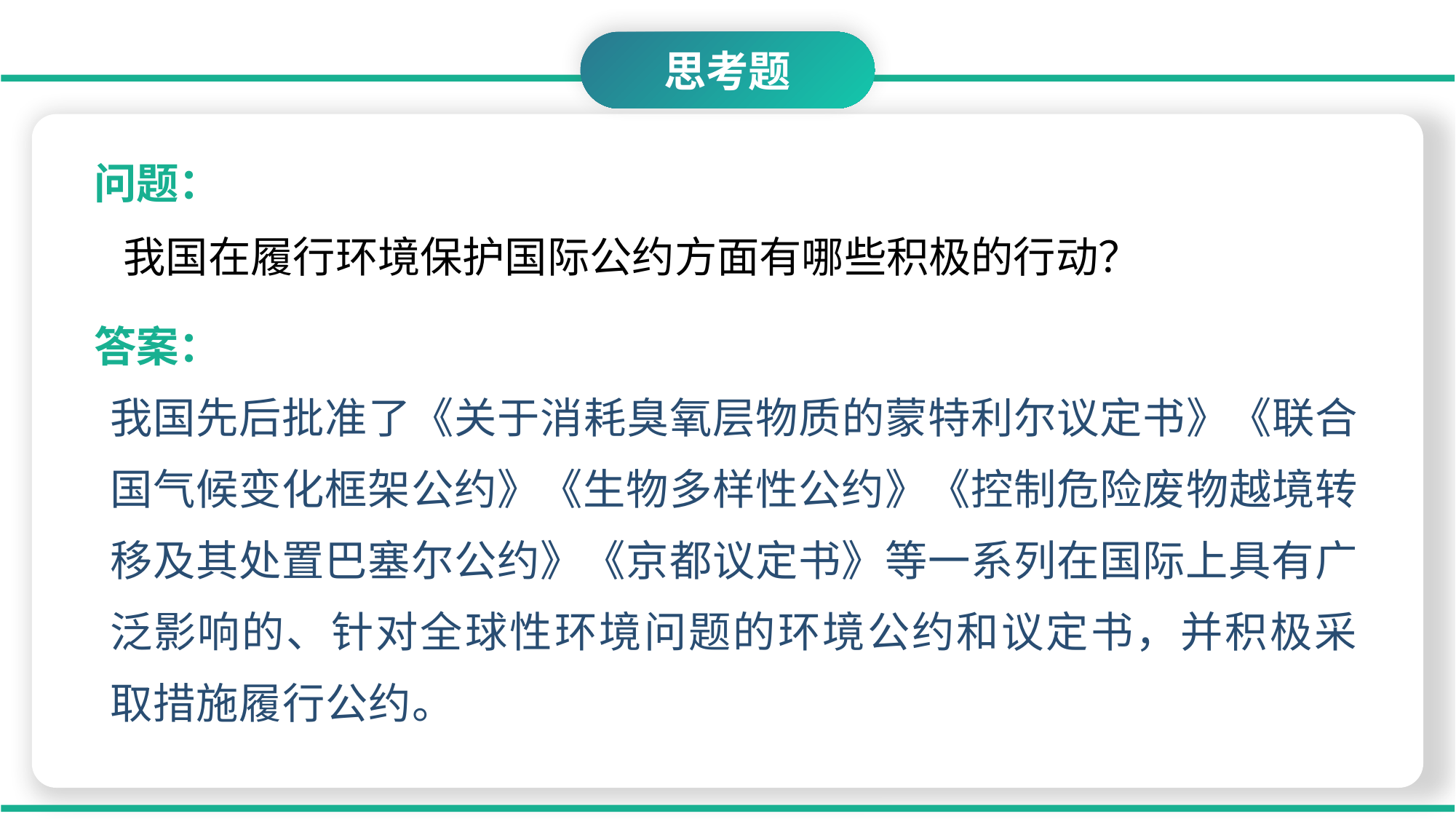

思考题

问题：
我国在履行环境保护国际公约方面有哪些积极的行动？
答案：
我国先后批准了《关于消耗臭氧层物质的蒙特利尔议定书》《联合国气候变化框架公约》《生物多样性公约》《控制危险废物越境转移及其处置巴塞尔公约》《京都议定书》等一系列在国际上具有广泛影响的、针对全球性环境问题的环境公约和议定书，并积极采取措施履行公约。